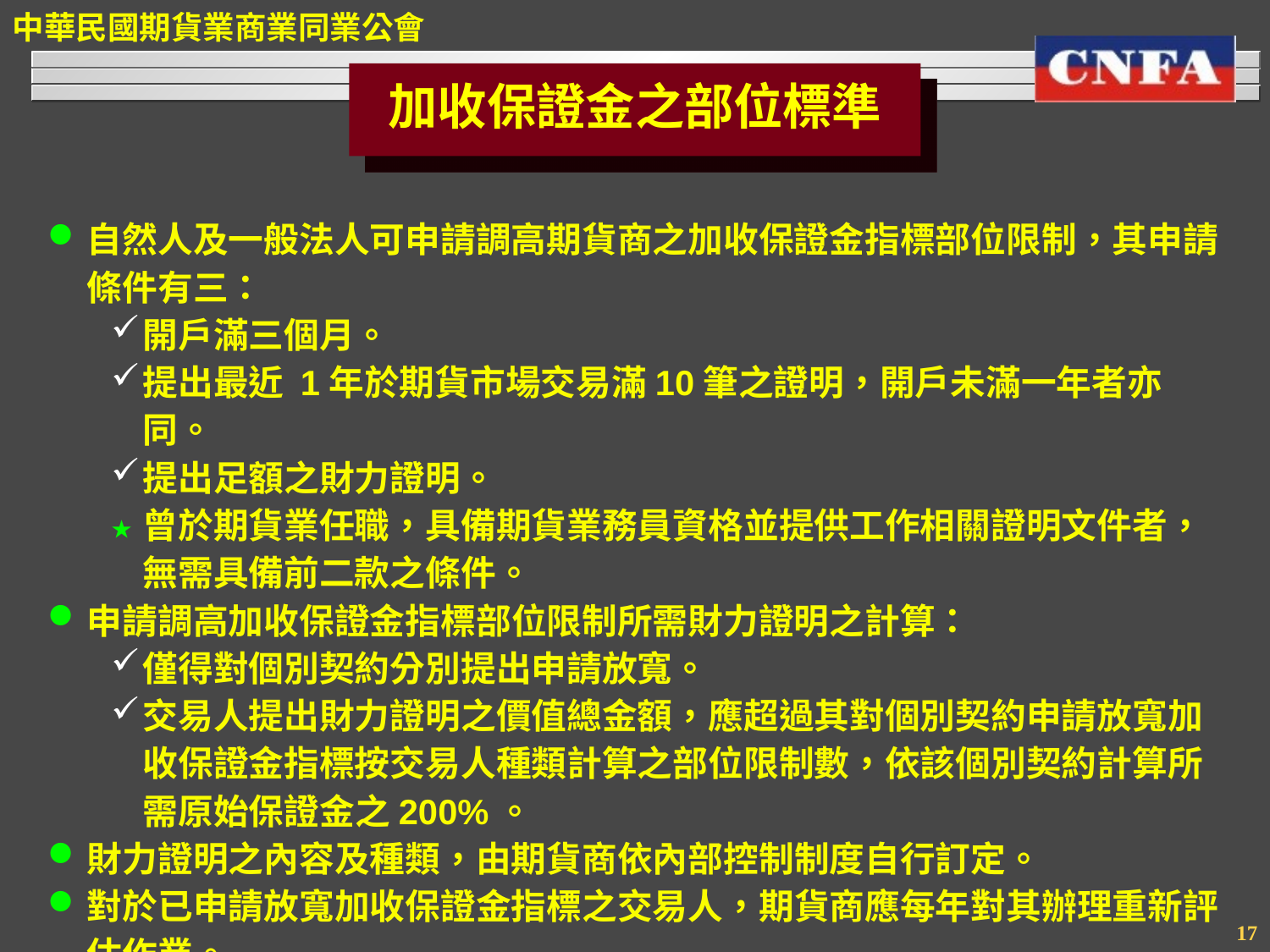

加收保證金之部位標準
自然人及一般法人可申請調高期貨商之加收保證金指標部位限制，其申請條件有三：
開戶滿三個月。
提出最近 1年於期貨市場交易滿10筆之證明，開戶未滿一年者亦同。
提出足額之財力證明。
曾於期貨業任職，具備期貨業務員資格並提供工作相關證明文件者，無需具備前二款之條件。
申請調高加收保證金指標部位限制所需財力證明之計算：
僅得對個別契約分別提出申請放寬。
交易人提出財力證明之價值總金額，應超過其對個別契約申請放寬加收保證金指標按交易人種類計算之部位限制數，依該個別契約計算所需原始保證金之200%。
財力證明之內容及種類，由期貨商依內部控制制度自行訂定。
對於已申請放寬加收保證金指標之交易人，期貨商應每年對其辦理重新評估作業。